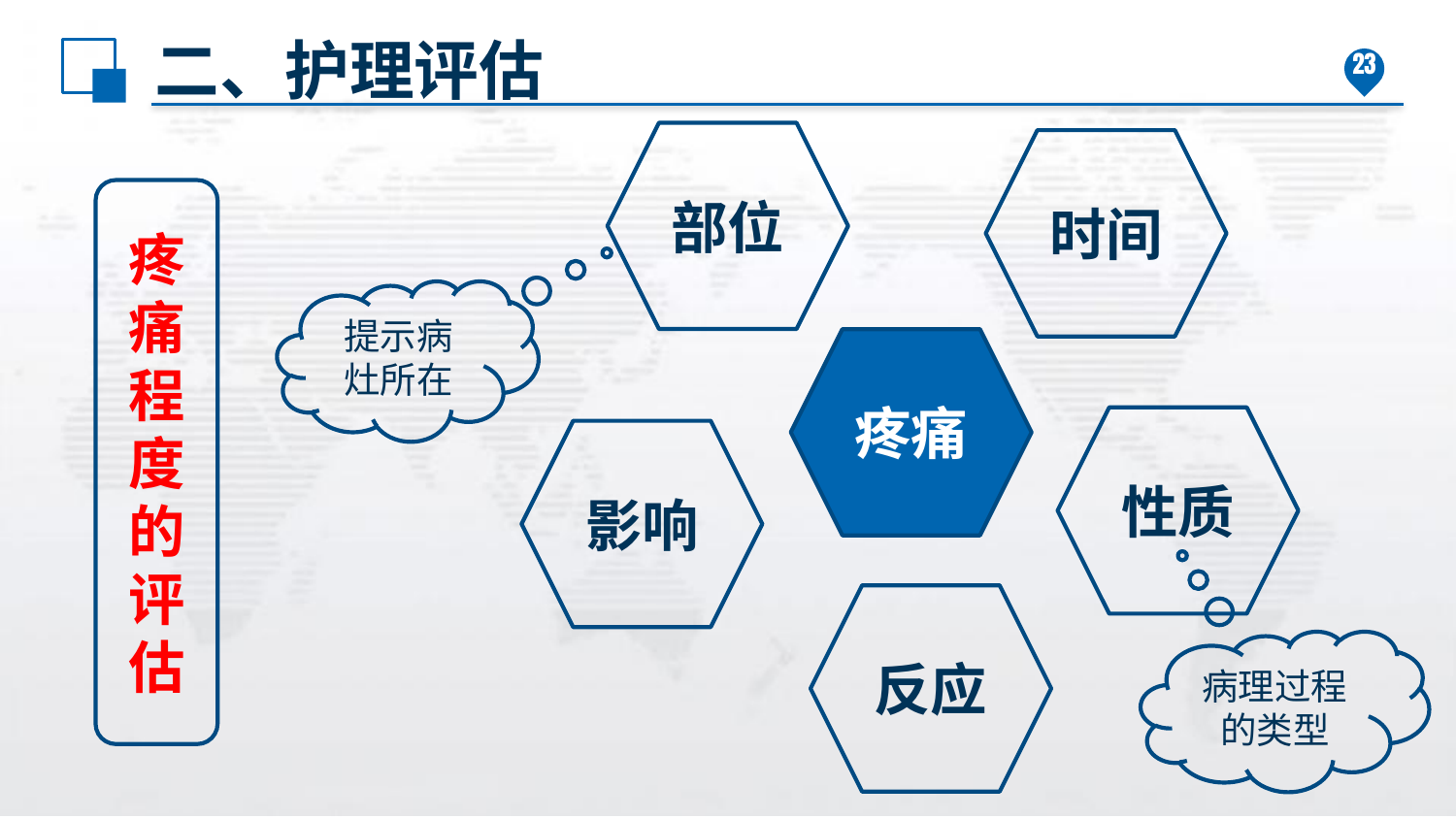

# 二、护理评估
23
部位
时间
疼痛
性质
影响
反应
疼痛程度的评估
提示病灶所在
病理过程的类型